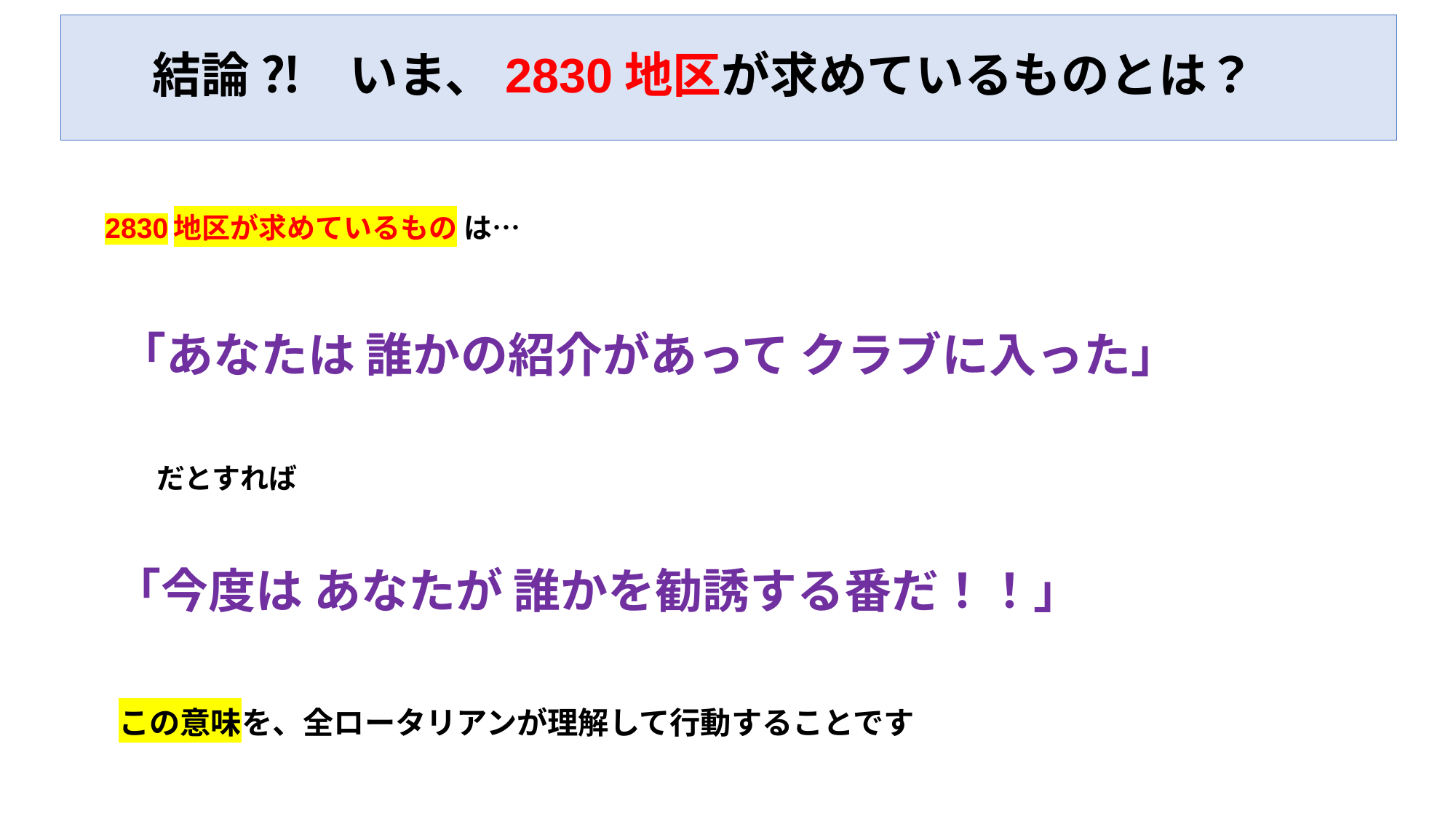

# 結論 ⁈　いま、2830地区が求めているものとは？
　2830地区が求めているもの は…

　　「あなたは 誰かの紹介があって クラブに入った」

　　だとすれば

　「今度は あなたが 誰かを勧誘する番だ！！」

　この意味を、全ロータリアンが理解して行動することです